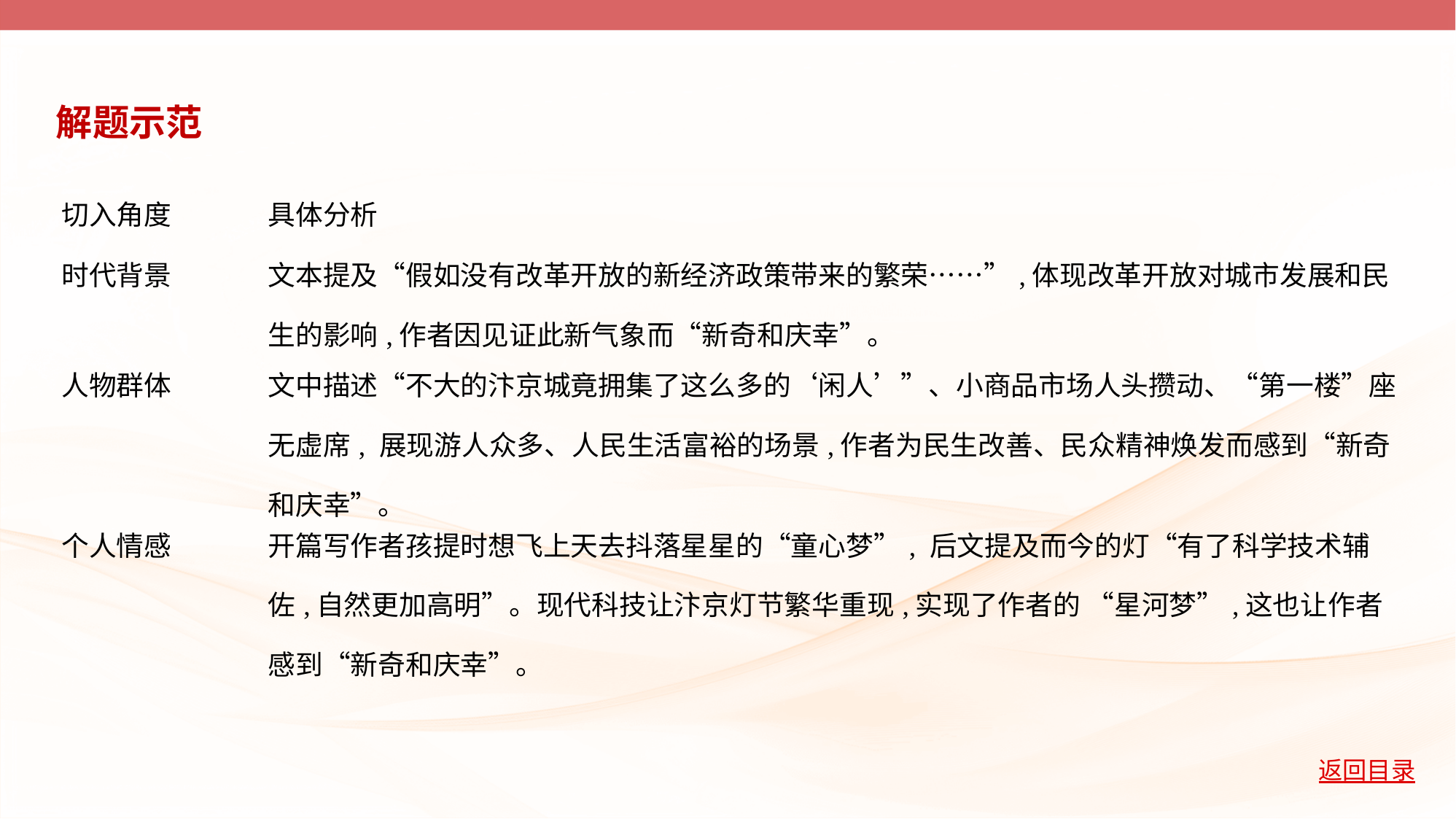

解题示范
| 切入角度 | 具体分析 |
| --- | --- |
| 时代背景 | 文本提及“假如没有改革开放的新经济政策带来的繁荣……”,体现改革开放对城市发展和民生的影响,作者因见证此新气象而“新奇和庆幸”。 |
| 人物群体 | 文中描述“不大的汴京城竟拥集了这么多的‘闲人’”、小商品市场人头攒动、“第一楼”座无虚席, 展现游人众多、人民生活富裕的场景,作者为民生改善、民众精神焕发而感到“新奇和庆幸”。 |
| 个人情感 | 开篇写作者孩提时想飞上天去抖落星星的“童心梦”, 后文提及而今的灯“有了科学技术辅佐,自然更加高明”。现代科技让汴京灯节繁华重现,实现了作者的 “星河梦”,这也让作者感到“新奇和庆幸”。 |